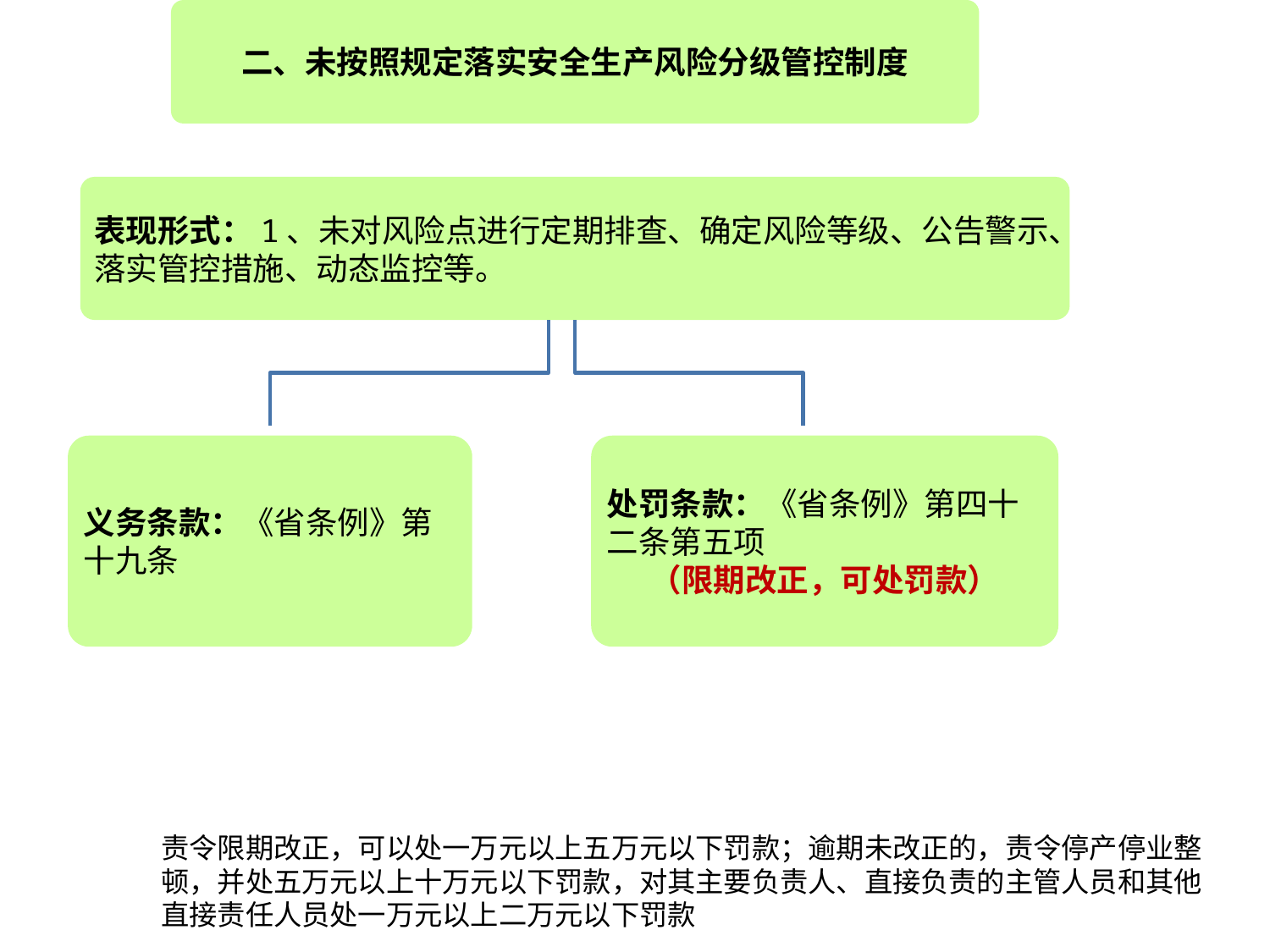

二、未按照规定落实安全生产风险分级管控制度
表现形式：1、未对风险点进行定期排查、确定风险等级、公告警示、落实管控措施、动态监控等。
义务条款：《省条例》第十九条
处罚条款：《省条例》第四十二条第五项
（限期改正，可处罚款）

责令限期改正，可以处一万元以上五万元以下罚款；逾期未改正的，责令停产停业整顿，并处五万元以上十万元以下罚款，对其主要负责人、直接负责的主管人员和其他直接责任人员处一万元以上二万元以下罚款
2017年11月 莱芜